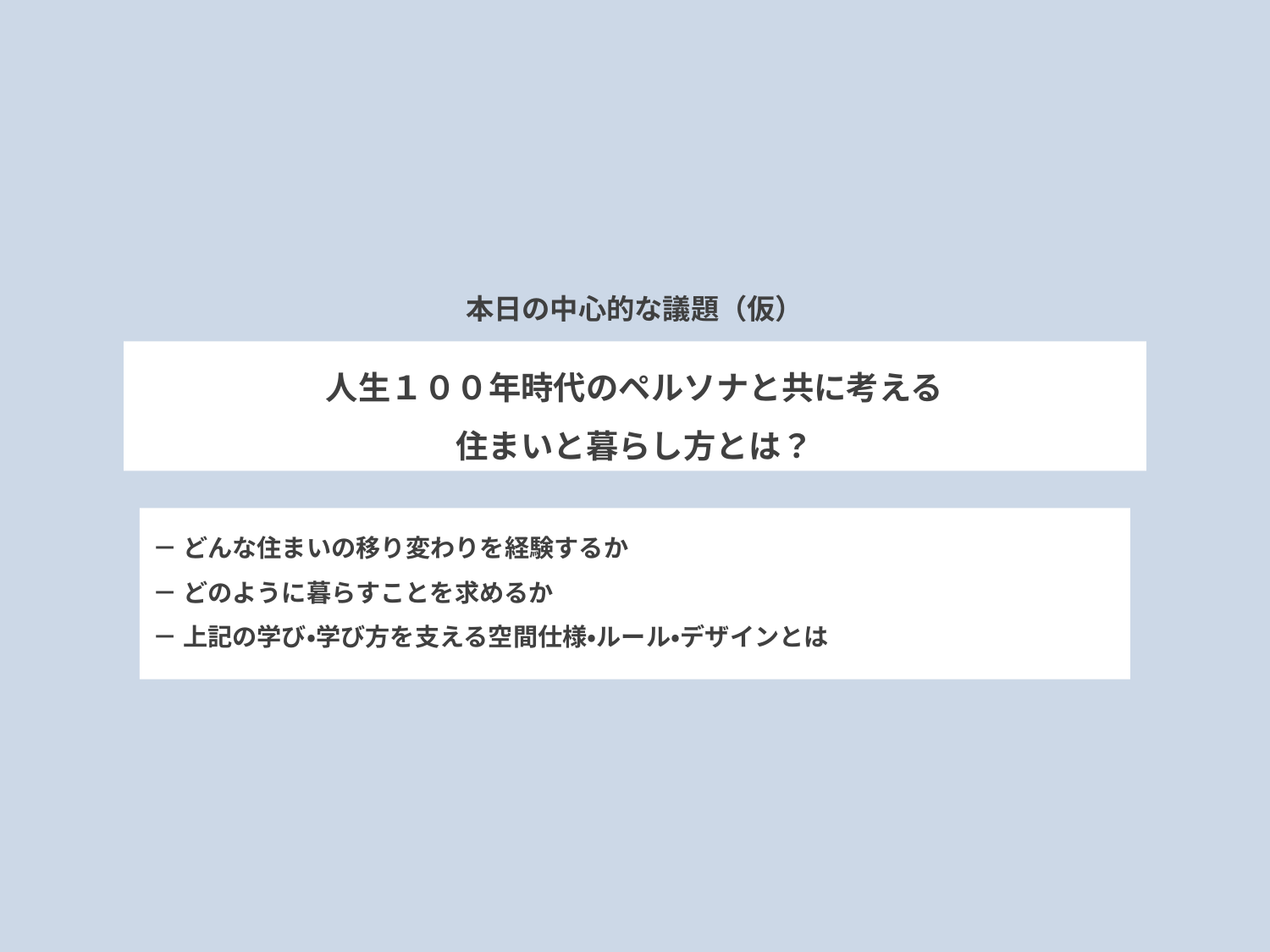

本日の中心的な議題（仮）
# 人生１００年時代のペルソナと共に考える 住まいと暮らし方とは？
－ どんな住まいの移り変わりを経験するか
－ どのように暮らすことを求めるか
－ 上記の学び・学び方を支える空間仕様・ルール・デザインとは